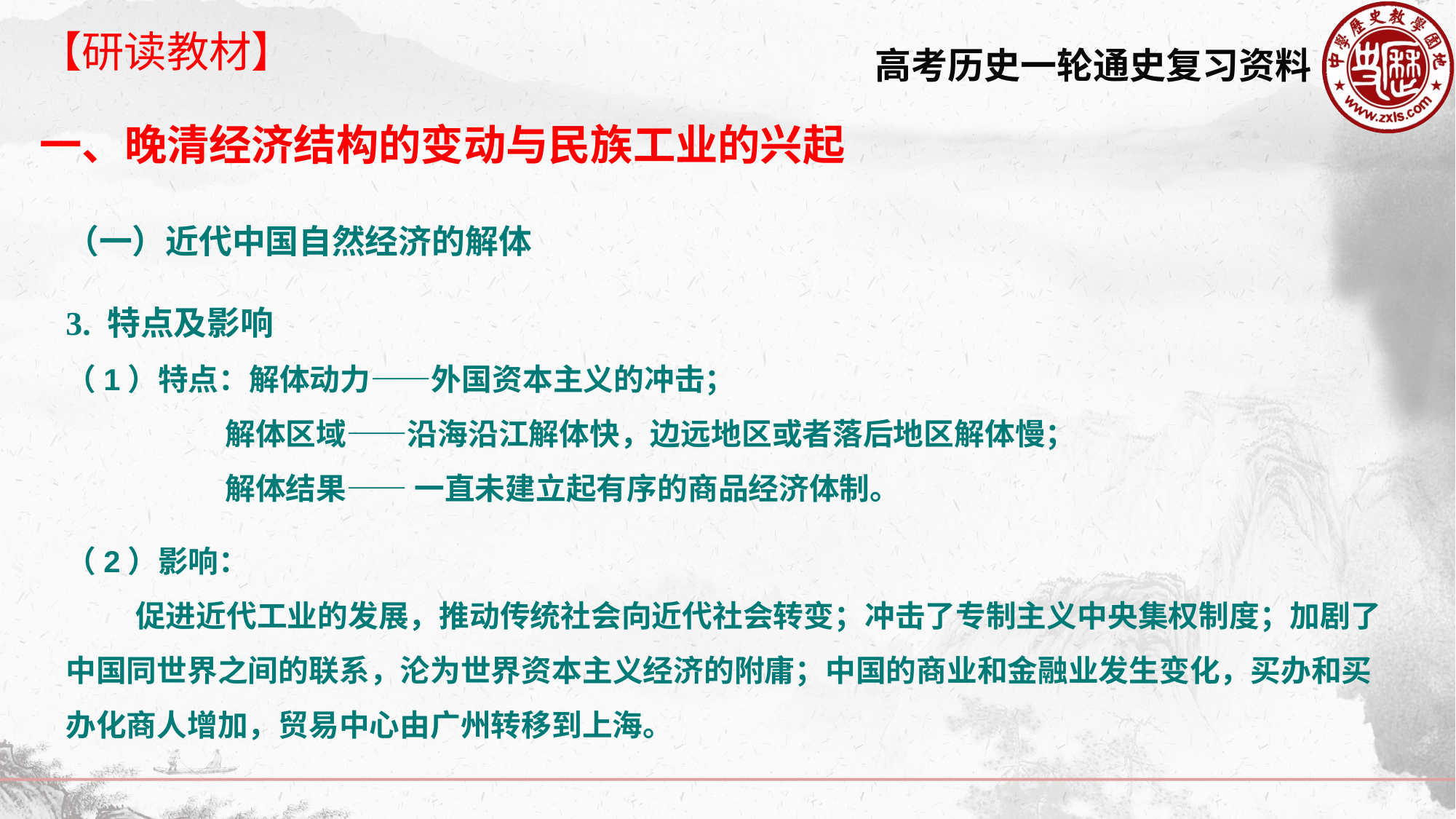

【研读教材】
一、晚清经济结构的变动与民族工业的兴起
（一）近代中国自然经济的解体
3. 特点及影响
（1）特点：解体动力——外国资本主义的冲击；
                      解体区域——沿海沿江解体快，边远地区或者落后地区解体慢；
                      解体结果—— 一直未建立起有序的商品经济体制。
（2）影响：
         促进近代工业的发展，推动传统社会向近代社会转变；冲击了专制主义中央集权制度；加剧了中国同世界之间的联系，沦为世界资本主义经济的附庸；中国的商业和金融业发生变化，买办和买办化商人增加，贸易中心由广州转移到上海。